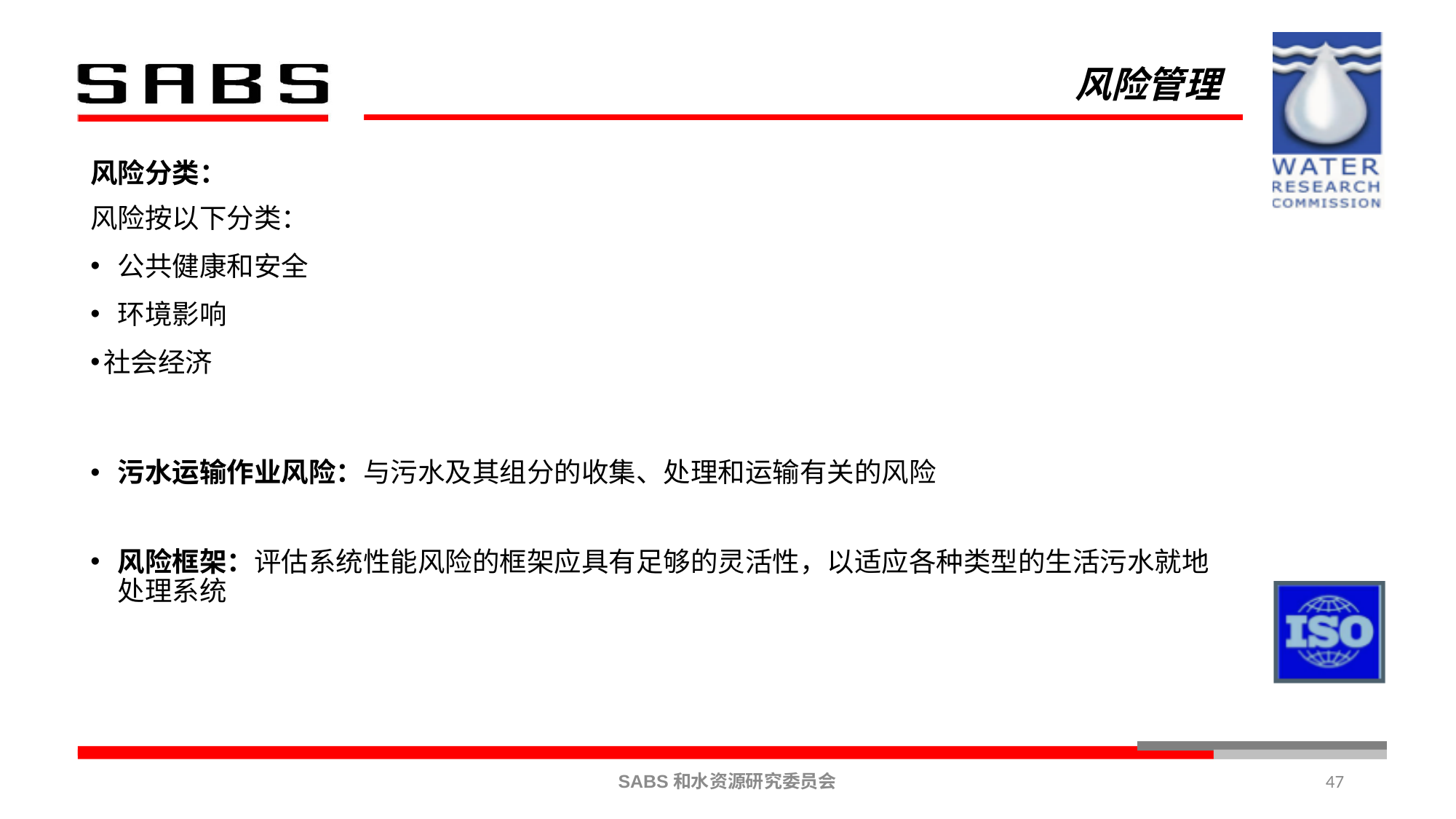

# 风险管理

风险分类：
风险按以下分类：
公共健康和安全
环境影响
社会经济

污水运输作业风险：与污水及其组分的收集、处理和运输有关的风险

风险框架：评估系统性能风险的框架应具有足够的灵活性，以适应各种类型的生活污水就地处理系统

47